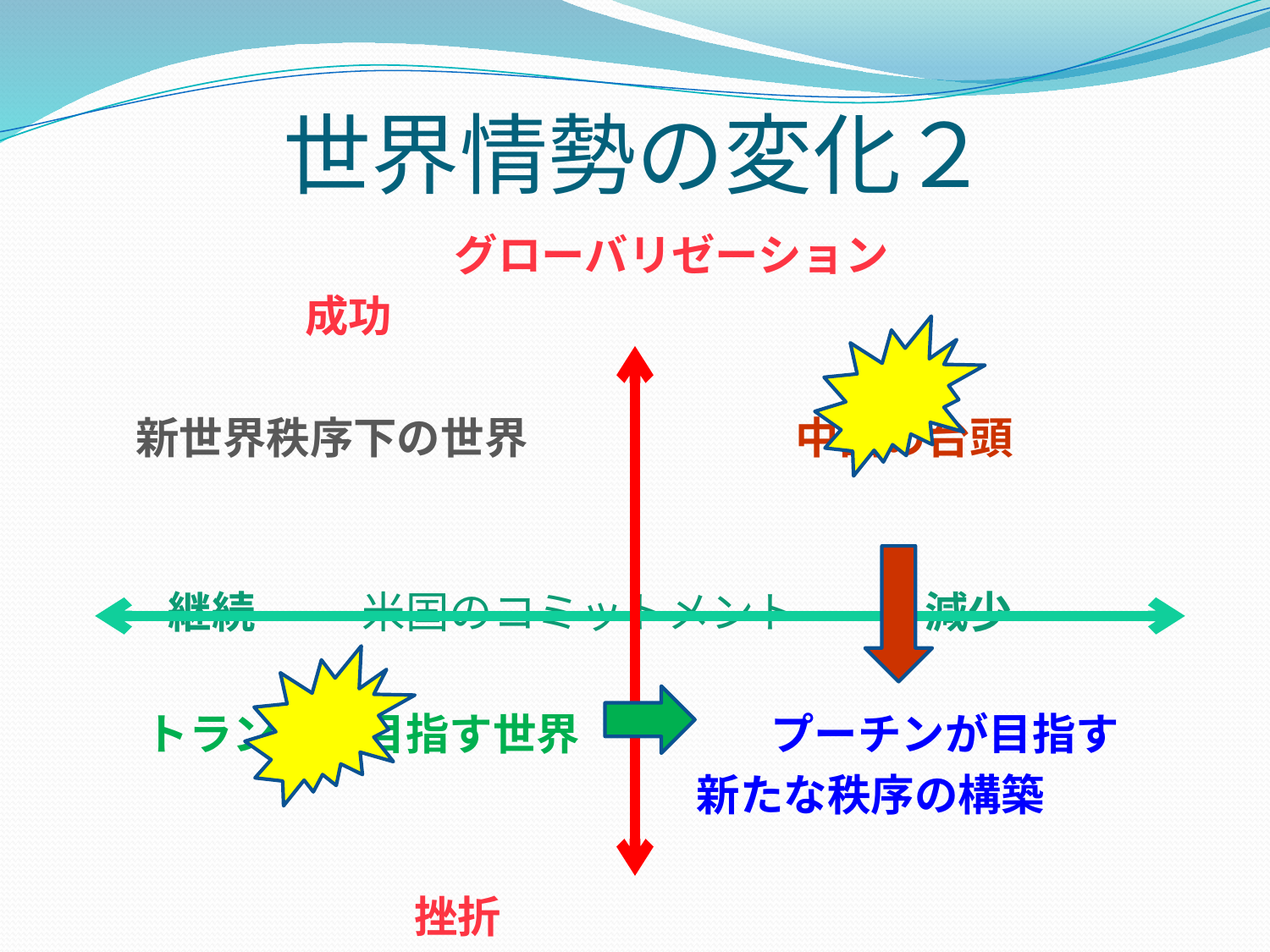

# 世界情勢の変化２
　　　　　　            グローバリゼーション
                      成功

     新世界秩序下の世界　　　　     　中国の台頭

　     継続　　  米国のコミットメント　 　   減少

      トランプが目指す世界　　　      プーチンが目指す
                                                         　新たな秩序の構築

                                 挫折